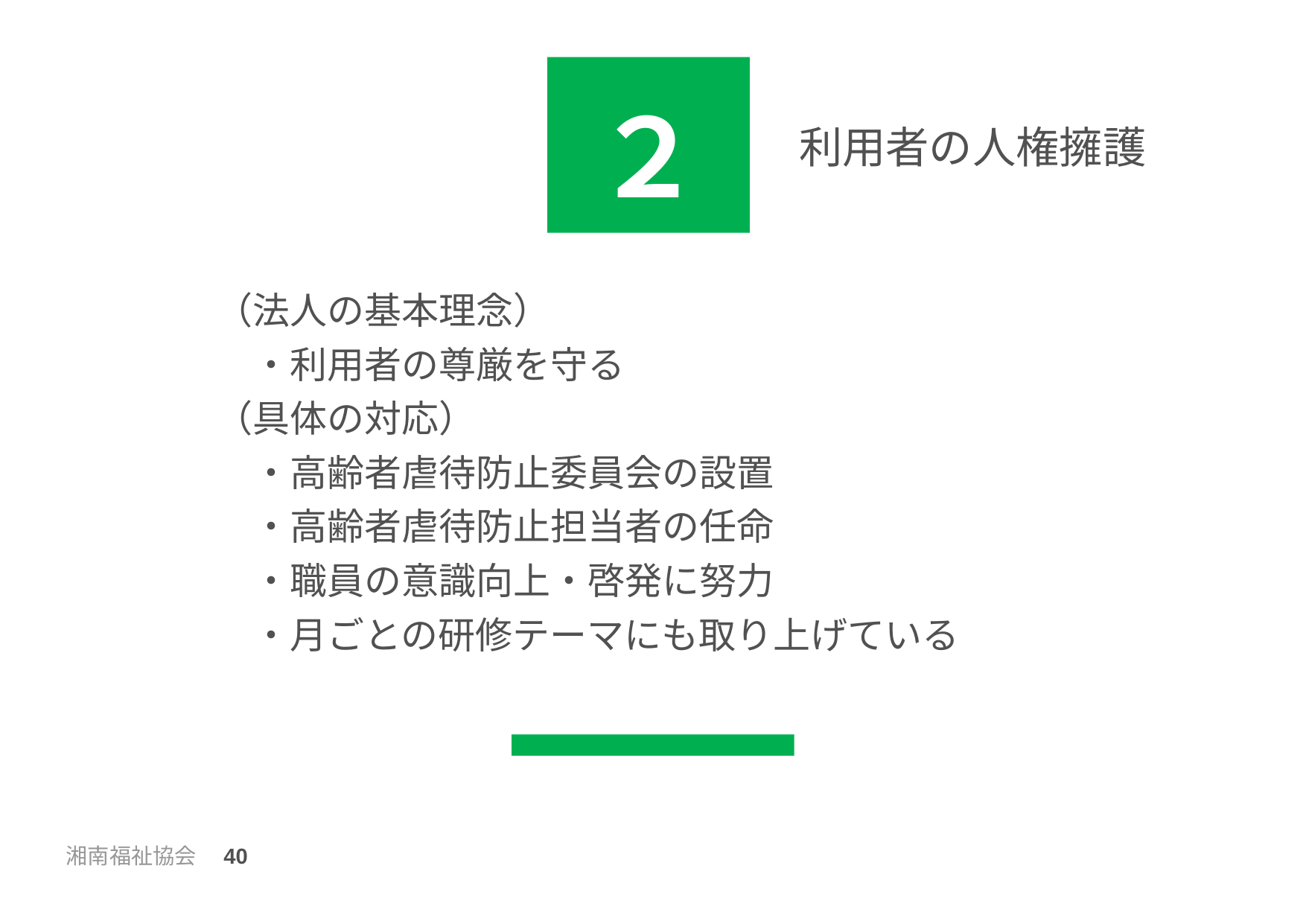

２
利用者の人権擁護
（法人の基本理念）
　・利用者の尊厳を守る
（具体の対応）
　・高齢者虐待防止委員会の設置
　・高齢者虐待防止担当者の任命
　・職員の意識向上・啓発に努力
　・月ごとの研修テーマにも取り上げている

湘南福祉協会　40